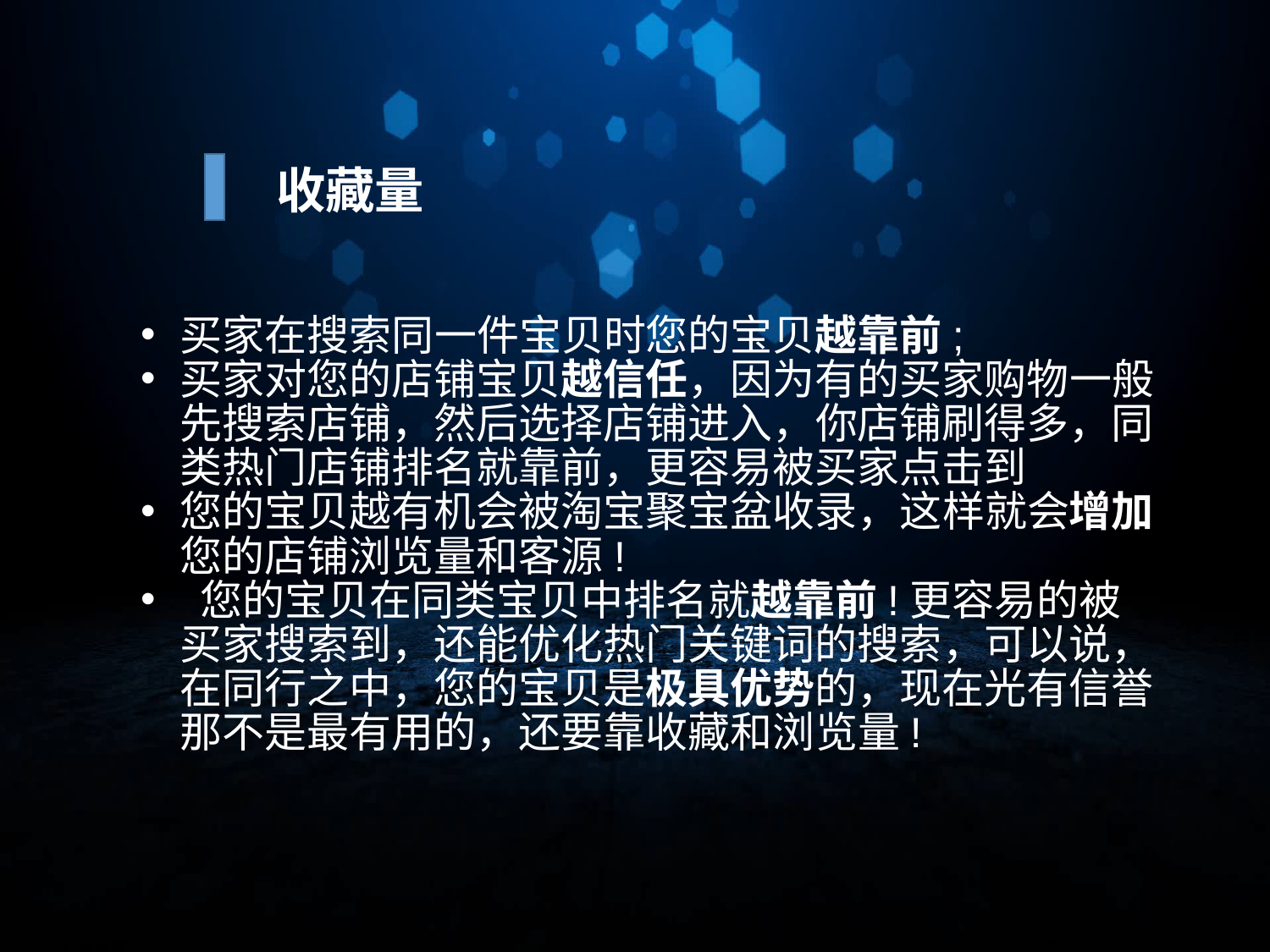

收藏量

买家在搜索同一件宝贝时您的宝贝越靠前;
买家对您的店铺宝贝越信任，因为有的买家购物一般先搜索店铺，然后选择店铺进入，你店铺刷得多，同类热门店铺排名就靠前，更容易被买家点击到
您的宝贝越有机会被淘宝聚宝盆收录，这样就会增加您的店铺浏览量和客源!
 您的宝贝在同类宝贝中排名就越靠前!更容易的被买家搜索到，还能优化热门关键词的搜索，可以说，在同行之中，您的宝贝是极具优势的，现在光有信誉那不是最有用的，还要靠收藏和浏览量!